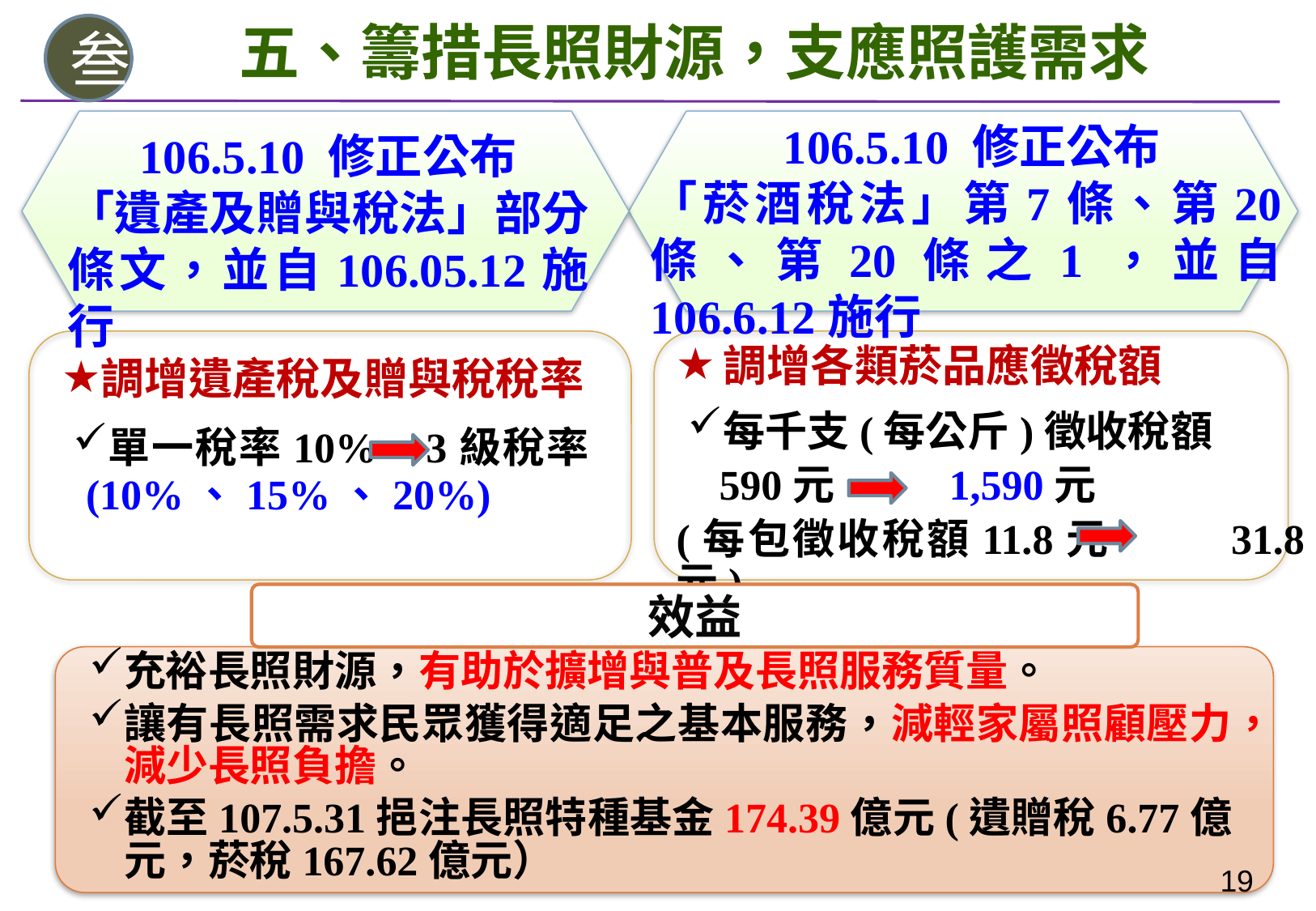

五、籌措長照財源，支應照護需求
叁

106.5.10 修正公布
「菸酒稅法」第7條、第20條、第20條之1，並自106.6.12施行

106.5.10 修正公布
「遺產及贈與稅法」部分條文，並自106.05.12施行

調增各類菸品應徵稅額
每千支(每公斤)徵收稅額
   590元           1,590元
(每包徵收稅額11.8元         31.8元)
調增遺產稅及贈與稅稅率
單一稅率10%    3級稅率(10%、15%、20%)

效益

充裕長照財源，有助於擴增與普及長照服務質量。
讓有長照需求民眾獲得適足之基本服務，減輕家屬照顧壓力，減少長照負擔。
截至107.5.31挹注長照特種基金174.39億元(遺贈稅6.77億元，菸稅167.62億元）
19